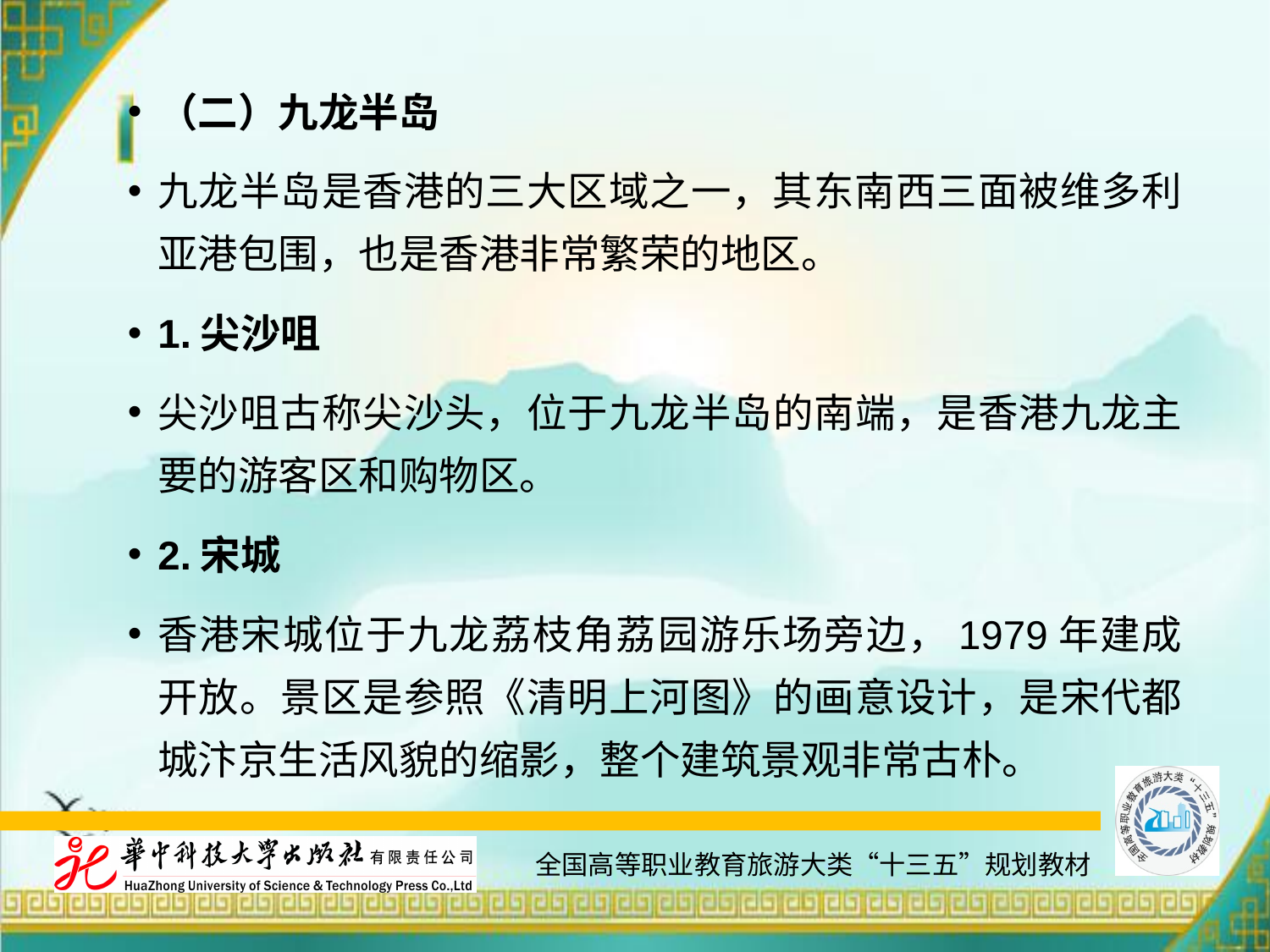

#
（二）九龙半岛
九龙半岛是香港的三大区域之一，其东南西三面被维多利亚港包围，也是香港非常繁荣的地区。
1.尖沙咀
尖沙咀古称尖沙头，位于九龙半岛的南端，是香港九龙主要的游客区和购物区。
2.宋城
香港宋城位于九龙荔枝角荔园游乐场旁边，1979年建成开放。景区是参照《清明上河图》的画意设计，是宋代都城汴京生活风貌的缩影，整个建筑景观非常古朴。